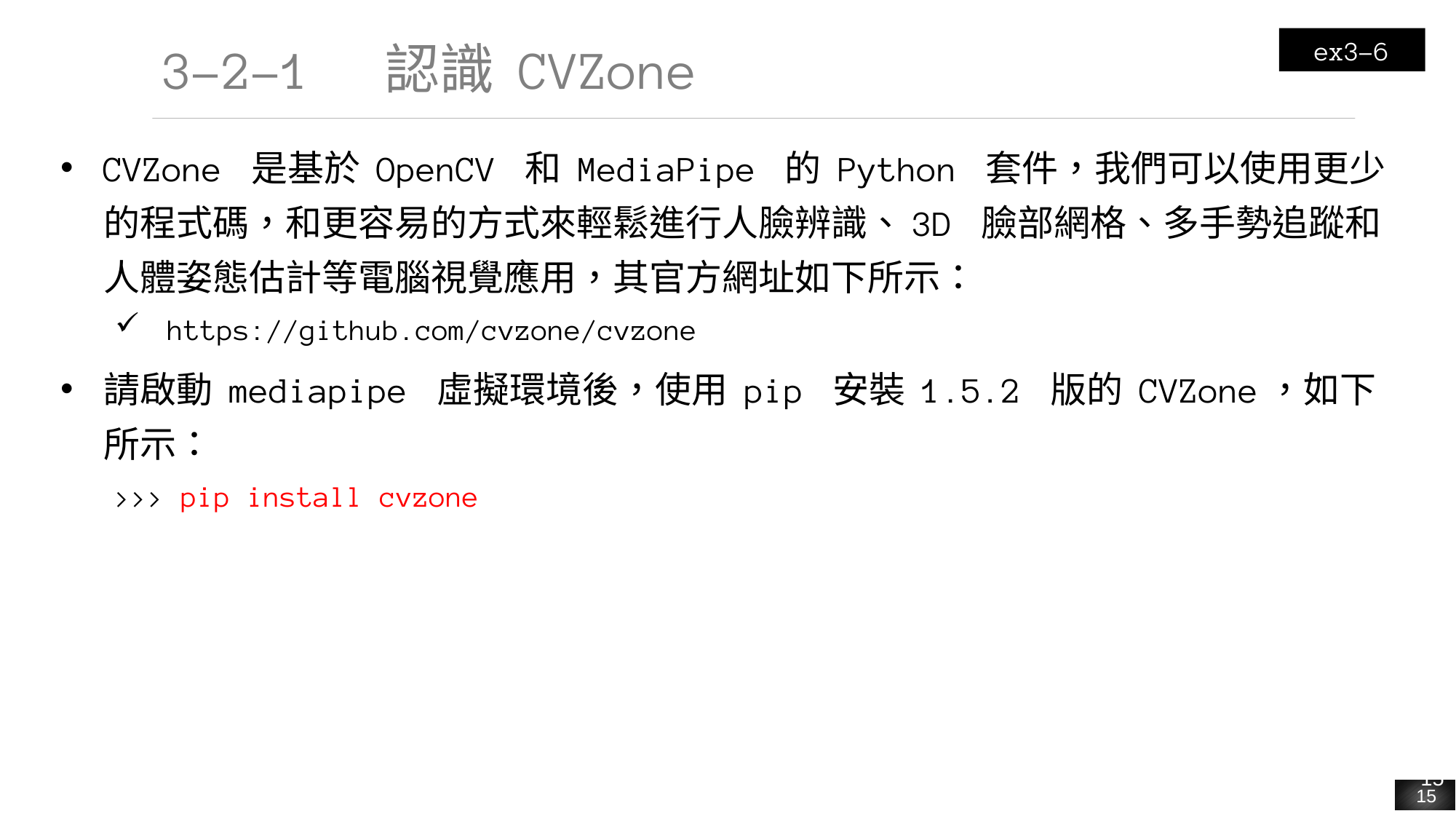

ex3-6
# 3-2-1  認識 CVZone
CVZone 是基於 OpenCV 和 MediaPipe 的 Python 套件，我們可以使用更少的程式碼，和更容易的方式來輕鬆進行人臉辨識、3D 臉部網格、多手勢追蹤和人體姿態估計等電腦視覺應用，其官方網址如下所示：
https://github.com/cvzone/cvzone
請啟動 mediapipe 虛擬環境後，使用 pip 安裝 1.5.2 版的 CVZone，如下所示：
>>> pip install cvzone
15